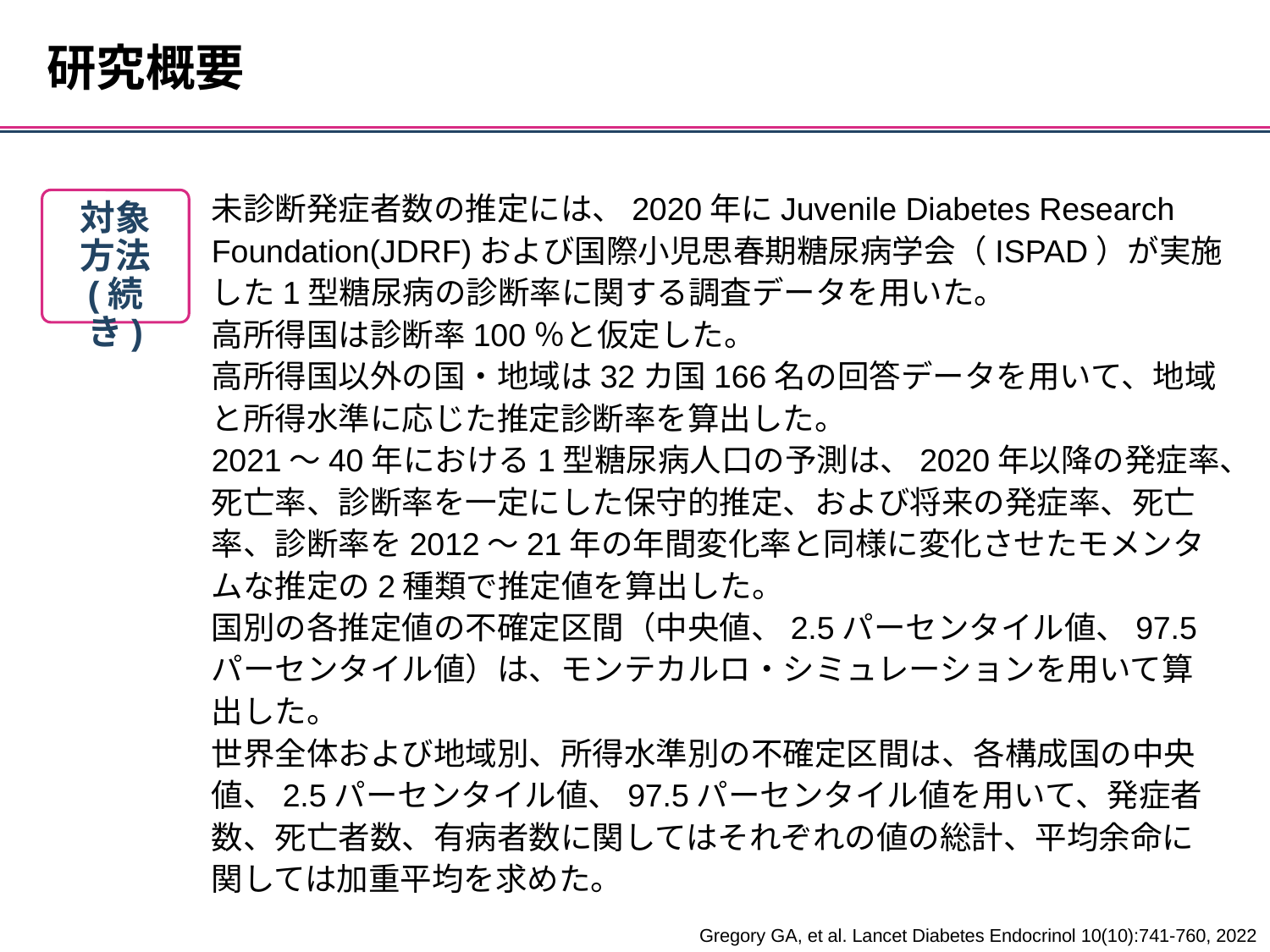

研究概要
未診断発症者数の推定には、2020年にJuvenile Diabetes Research Foundation(JDRF)および国際小児思春期糖尿病学会（ISPAD）が実施した1型糖尿病の診断率に関する調査データを用いた。
高所得国は診断率100％と仮定した。
高所得国以外の国・地域は32カ国166名の回答データを用いて、地域と所得水準に応じた推定診断率を算出した。
2021～40年における1型糖尿病人口の予測は、2020年以降の発症率、死亡率、診断率を一定にした保守的推定、および将来の発症率、死亡率、診断率を2012～21年の年間変化率と同様に変化させたモメンタムな推定の2種類で推定値を算出した。
国別の各推定値の不確定区間（中央値、2.5パーセンタイル値、97.5パーセンタイル値）は、モンテカルロ・シミュレーションを用いて算出した。
世界全体および地域別、所得水準別の不確定区間は、各構成国の中央値、2.5パーセンタイル値、97.5パーセンタイル値を用いて、発症者数、死亡者数、有病者数に関してはそれぞれの値の総計、平均余命に関しては加重平均を求めた。

対象
方法
(続き)
Gregory GA, et al. Lancet Diabetes Endocrinol 10(10):741-760, 2022